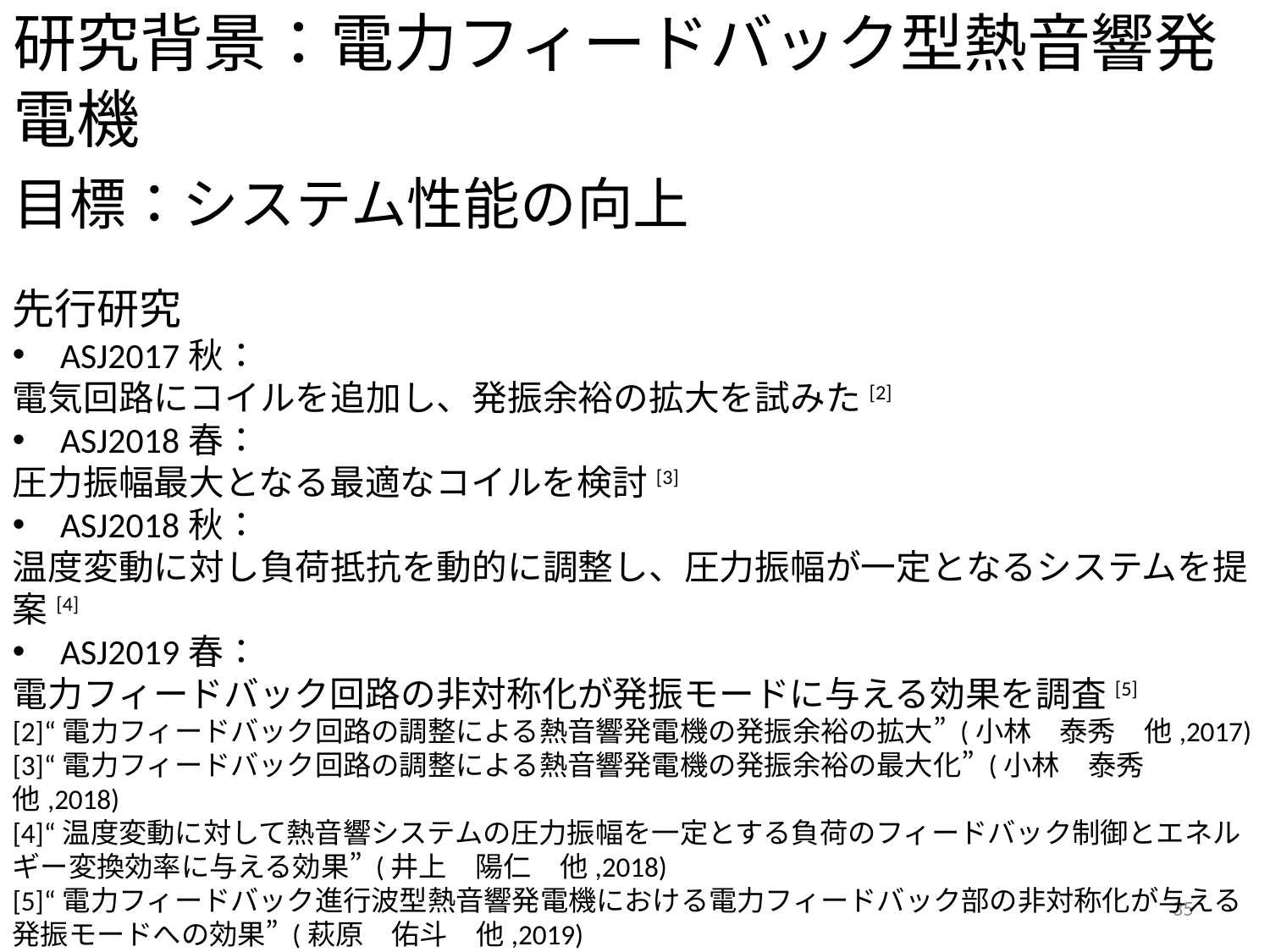

# 研究背景：電力フィードバック型熱音響発電機
目標：システム性能の向上
先行研究
ASJ2017秋：
電気回路にコイルを追加し、発振余裕の拡大を試みた[2]
ASJ2018春：
圧力振幅最大となる最適なコイルを検討[3]
ASJ2018秋：
温度変動に対し負荷抵抗を動的に調整し、圧力振幅が一定となるシステムを提案[4]
ASJ2019春：
電力フィードバック回路の非対称化が発振モードに与える効果を調査[5]
[2]“電力フィードバック回路の調整による熱音響発電機の発振余裕の拡大” (小林　泰秀　他,2017)
[3]“電力フィードバック回路の調整による熱音響発電機の発振余裕の最大化” (小林　泰秀　他,2018)
[4]“温度変動に対して熱音響システムの圧力振幅を一定とする負荷のフィードバック制御とエネルギー変換効率に与える効果” (井上　陽仁　他,2018)
[5]“電力フィードバック進行波型熱音響発電機における電力フィードバック部の非対称化が与える発振モードへの効果” (萩原　佑斗　他,2019)

35